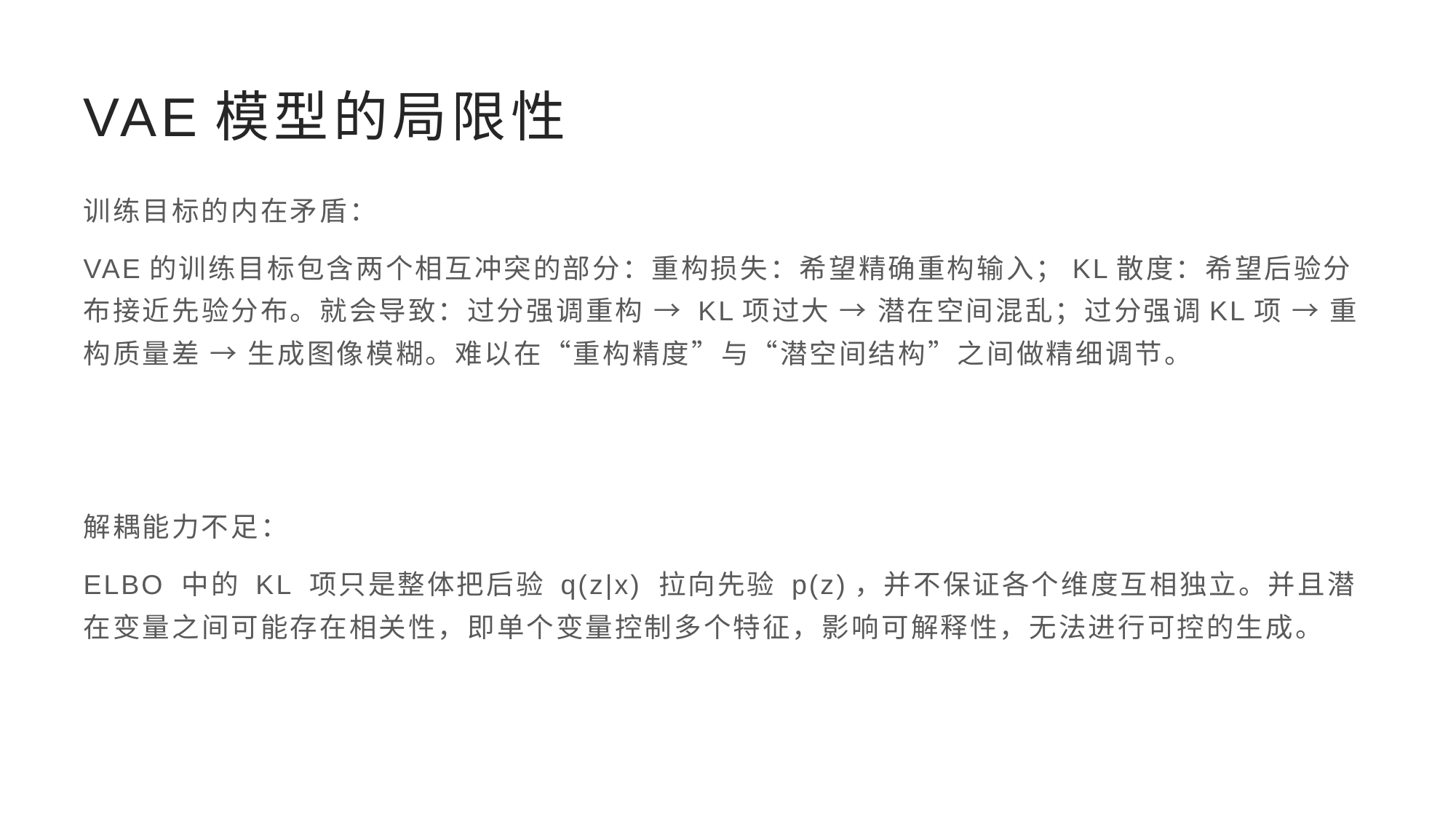

# VAE模型的局限性
训练目标的内在矛盾：
VAE的训练目标包含两个相互冲突的部分：重构损失：希望精确重构输入；KL散度：希望后验分布接近先验分布。就会导致：过分强调重构 → KL项过大 → 潜在空间混乱；过分强调KL项 → 重构质量差 → 生成图像模糊。难以在“重构精度”与“潜空间结构”之间做精细调节。

解耦能力不足：
ELBO 中的 KL 项只是整体把后验 q(z|x) 拉向先验 p(z)，并不保证各个维度互相独立。并且潜在变量之间可能存在相关性，即单个变量控制多个特征，影响可解释性，无法进行可控的生成。